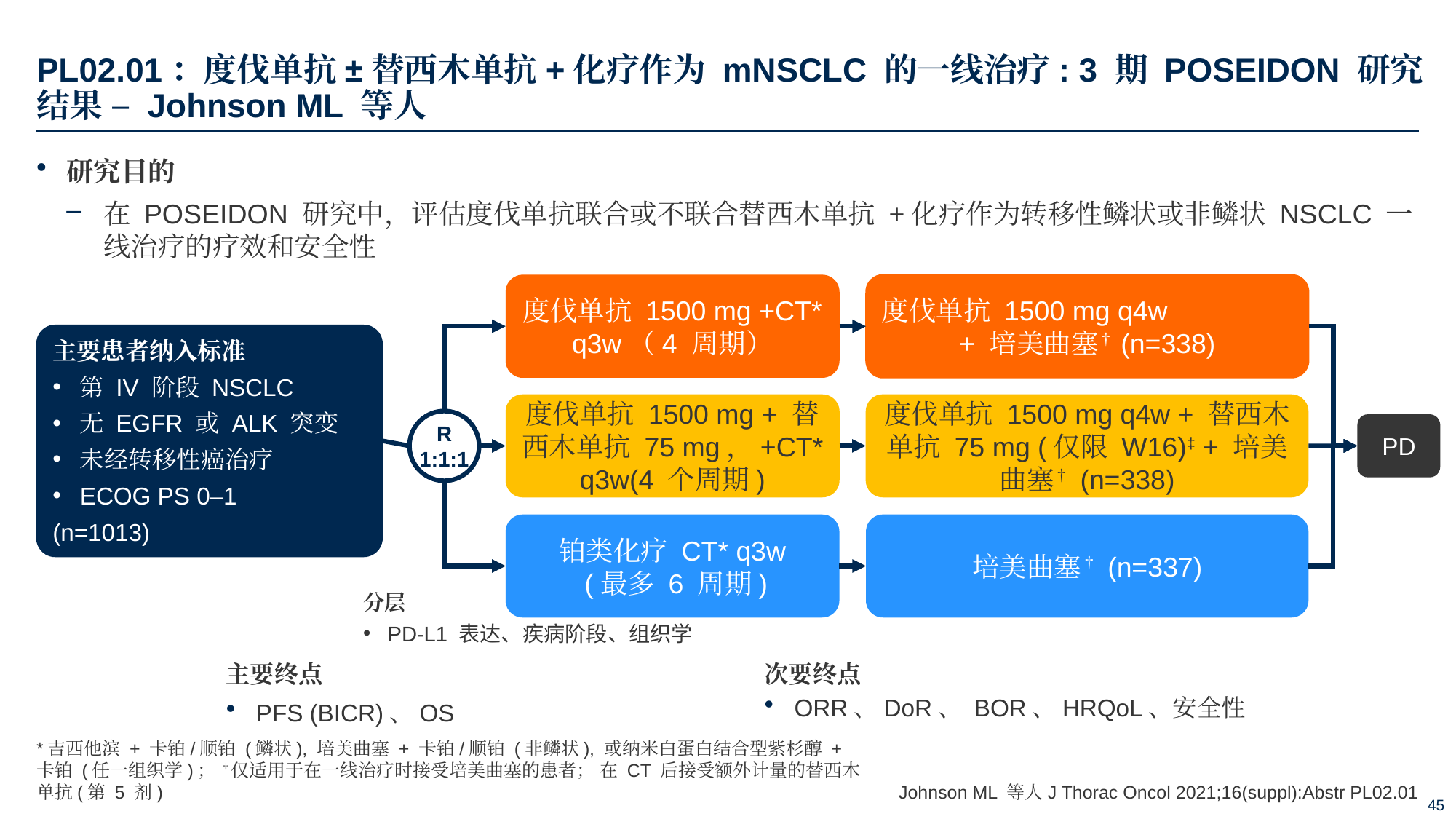

# PL02.01：度伐单抗±替西木单抗+化疗作为 mNSCLC 的一线治疗: 3 期 POSEIDON 研究结果 – Johnson ML 等人
研究目的
在 POSEIDON 研究中，评估度伐单抗联合或不联合替西木单抗 +化疗作为转移性鳞状或非鳞状 NSCLC 一线治疗的疗效和安全性
度伐单抗 1500 mg q4w
+ 培美曲塞†(n=338)
度伐单抗 1500 mg +CT* q3w（4 周期）
主要患者纳入标准
第 IV 阶段 NSCLC
无 EGFR 或 ALK 突变
未经转移性癌治疗
ECOG PS 0–1
(n=1013)
度伐单抗 1500 mg + 替西木单抗 75 mg，+CT* q3w(4 个周期)
度伐单抗 1500 mg q4w + 替西木单抗 75 mg (仅限 W16)‡ + 培美曲塞† (n=338)
R
1:1:1
PD
铂类化疗 CT* q3w
 (最多 6 周期)
培美曲塞† (n=337)
分层
PD-L1 表达、疾病阶段、组织学
主要终点
PFS (BICR)、OS
次要终点
ORR、DoR、 BOR、HRQoL、安全性
*吉西他滨 + 卡铂/顺铂 (鳞状), 培美曲塞 + 卡铂/顺铂 (非鳞状), 或纳米白蛋白结合型紫杉醇 + 卡铂 (任一组织学)； †仅适用于在一线治疗时接受培美曲塞的患者； 在 CT 后接受额外计量的替西木单抗(第 5 剂)
Johnson ML 等人J Thorac Oncol 2021;16(suppl):Abstr PL02.01